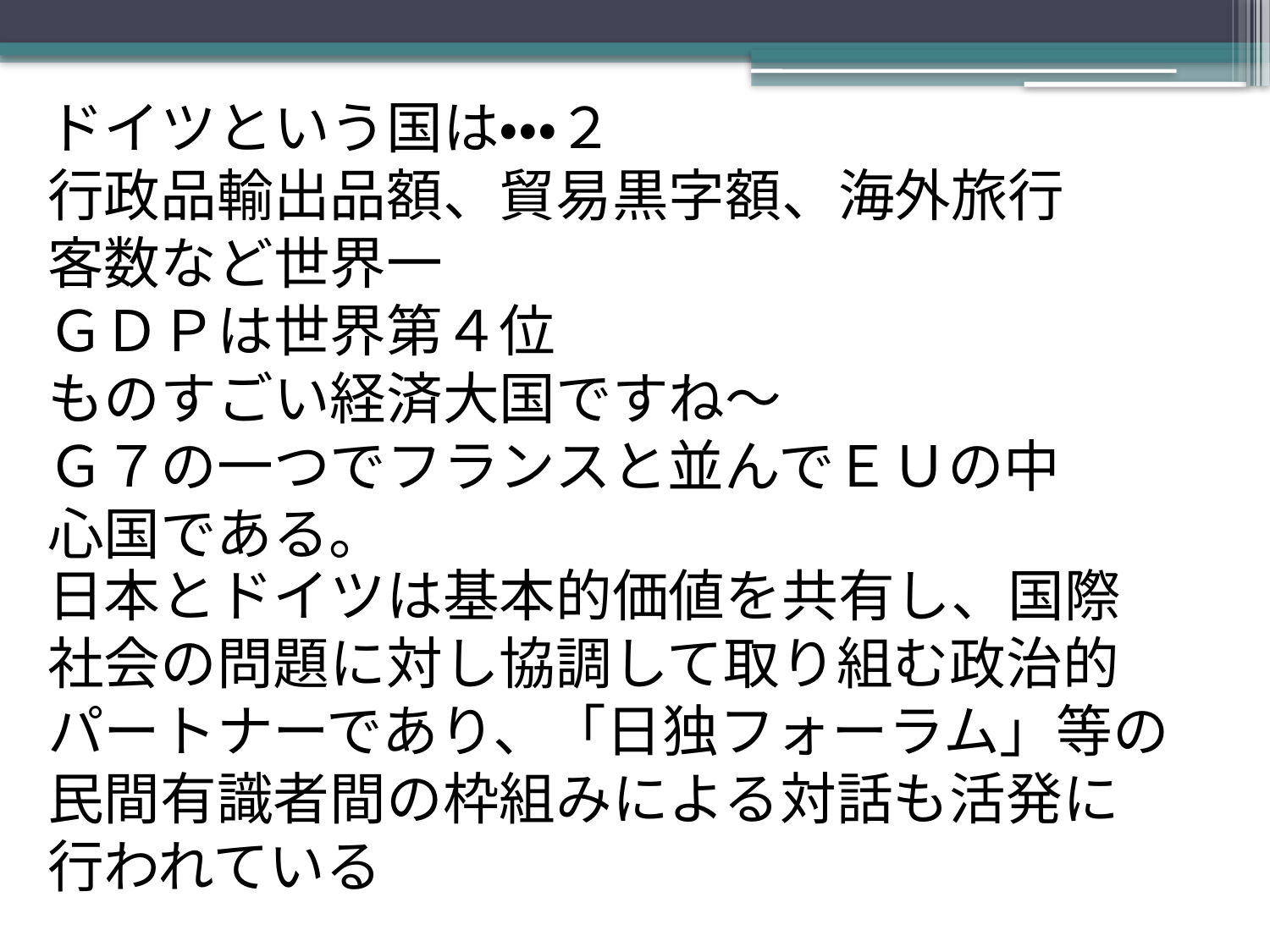

ドイツという国は・・・２
行政品輸出品額、貿易黒字額、海外旅行客数など世界一
ＧＤＰは世界第４位
ものすごい経済大国ですね～
Ｇ７の一つでフランスと並んでＥＵの中心国である。

日本とドイツは基本的価値を共有し、国際社会の問題に対し協調して取り組む政治的パートナーであり、「日独フォーラム」等の民間有識者間の枠組みによる対話も活発に行われている